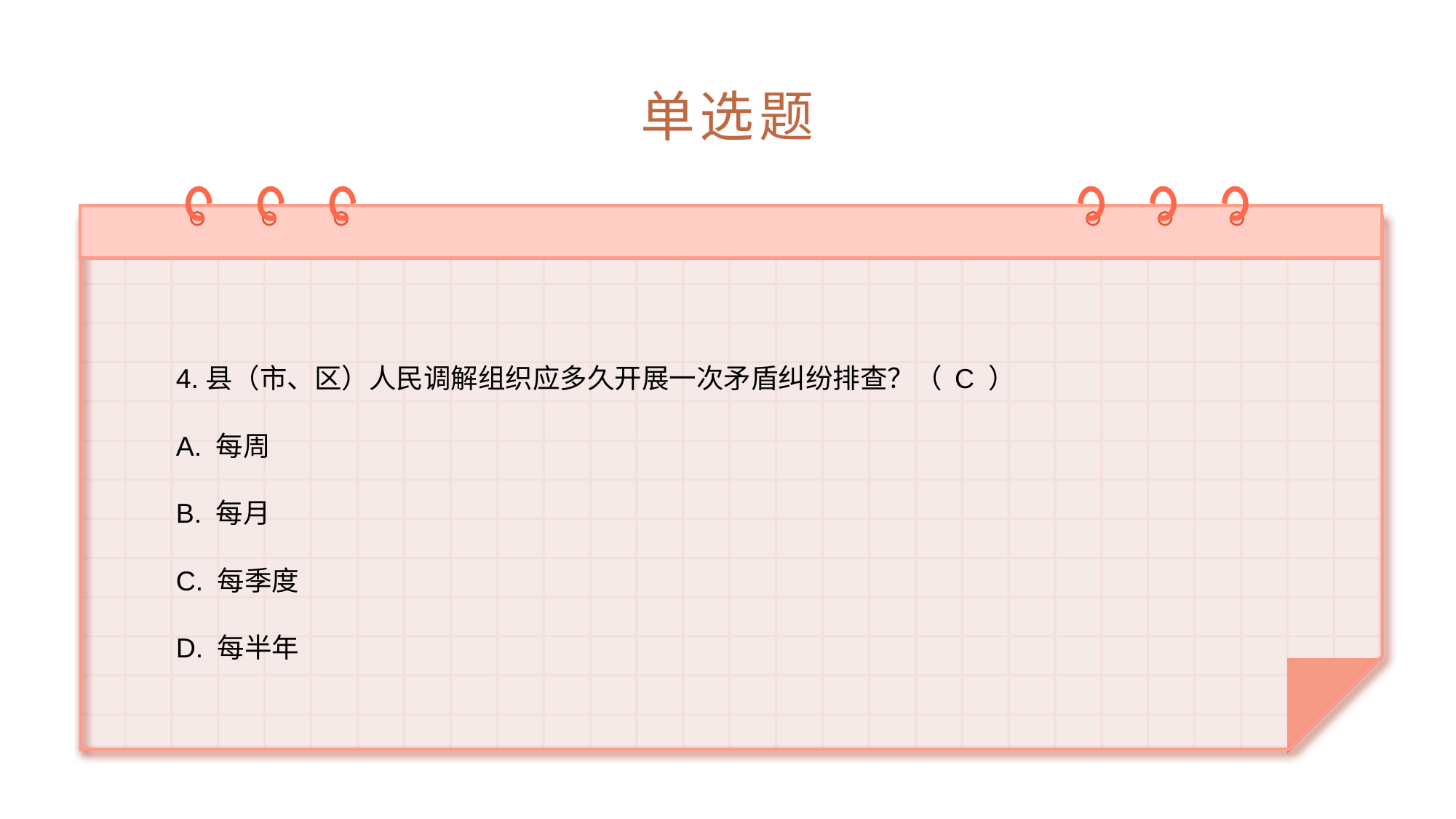

# 单选题

4.县（市、区）人民调解组织应多久开展一次矛盾纠纷排查？（ C ）
A. 每周
B. 每月
C. 每季度
D. 每半年